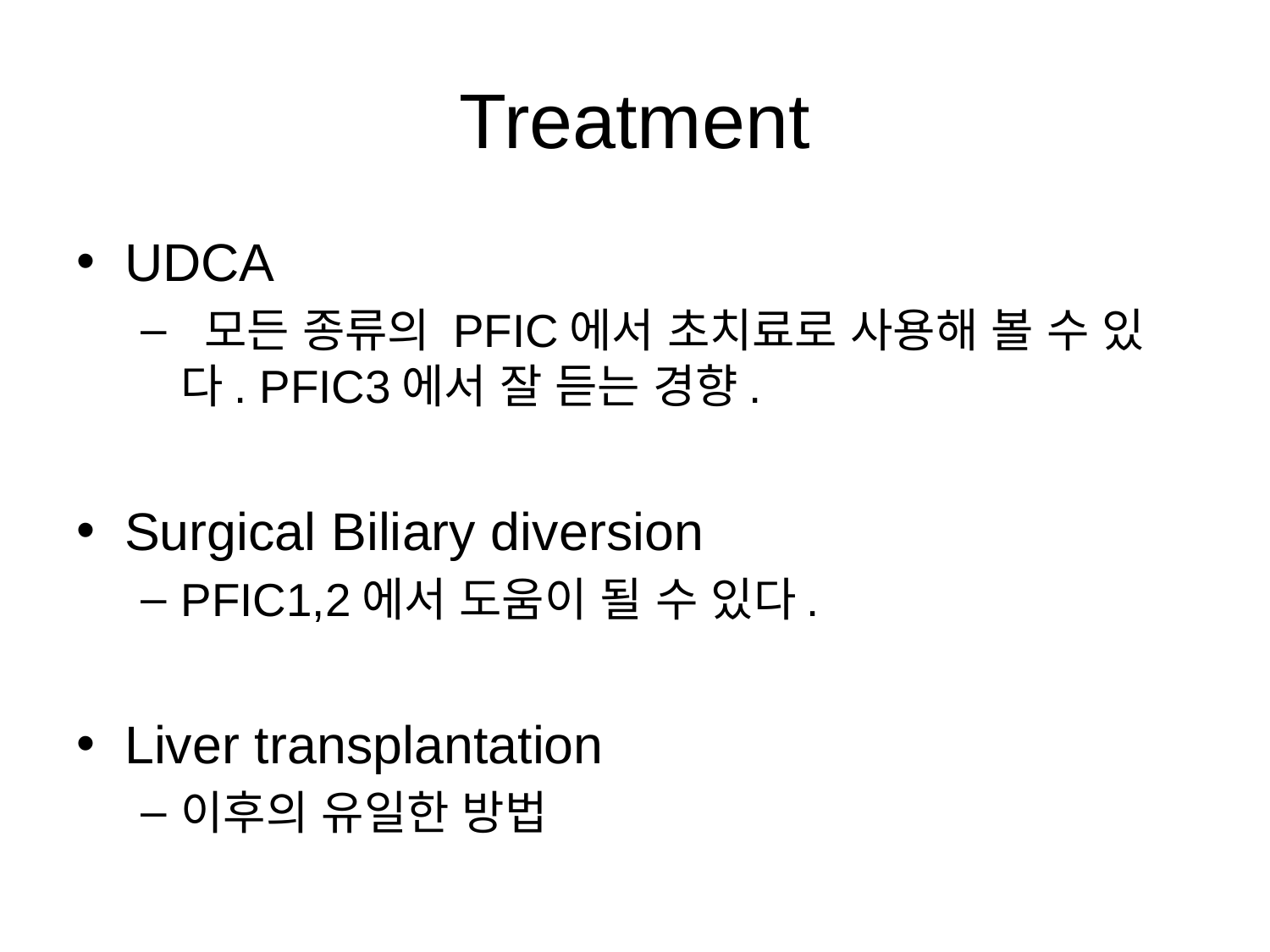

# Treatment
UDCA
 모든 종류의 PFIC에서 초치료로 사용해 볼 수 있다. PFIC3에서 잘 듣는 경향.

Surgical Biliary diversion
PFIC1,2에서 도움이 될 수 있다.

Liver transplantation
이후의 유일한 방법